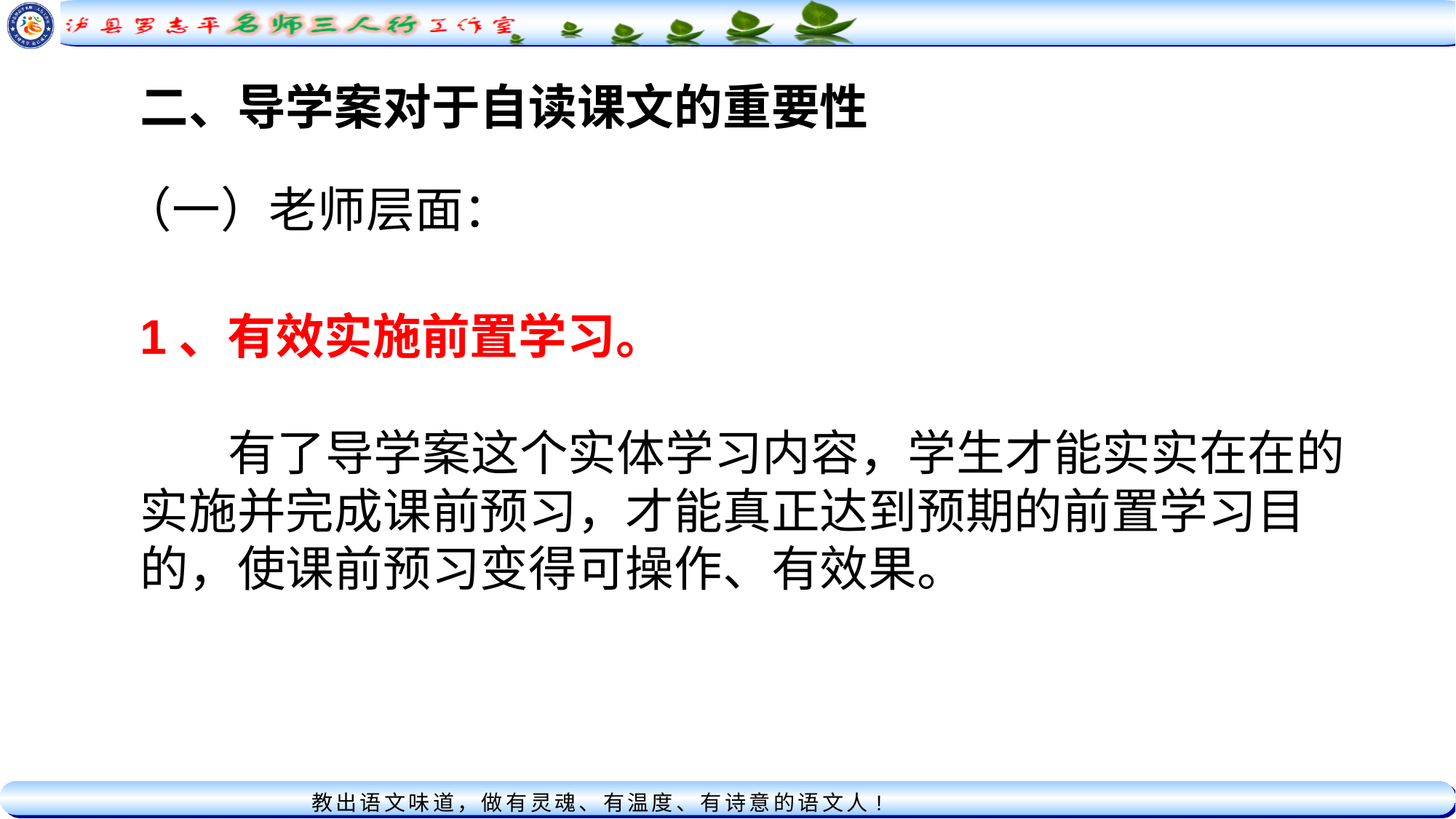

二、导学案对于自读课文的重要性
（一）老师层面：
1、有效实施前置学习。

       有了导学案这个实体学习内容，学生才能实实在在的实施并完成课前预习，才能真正达到预期的前置学习目的，使课前预习变得可操作、有效果。